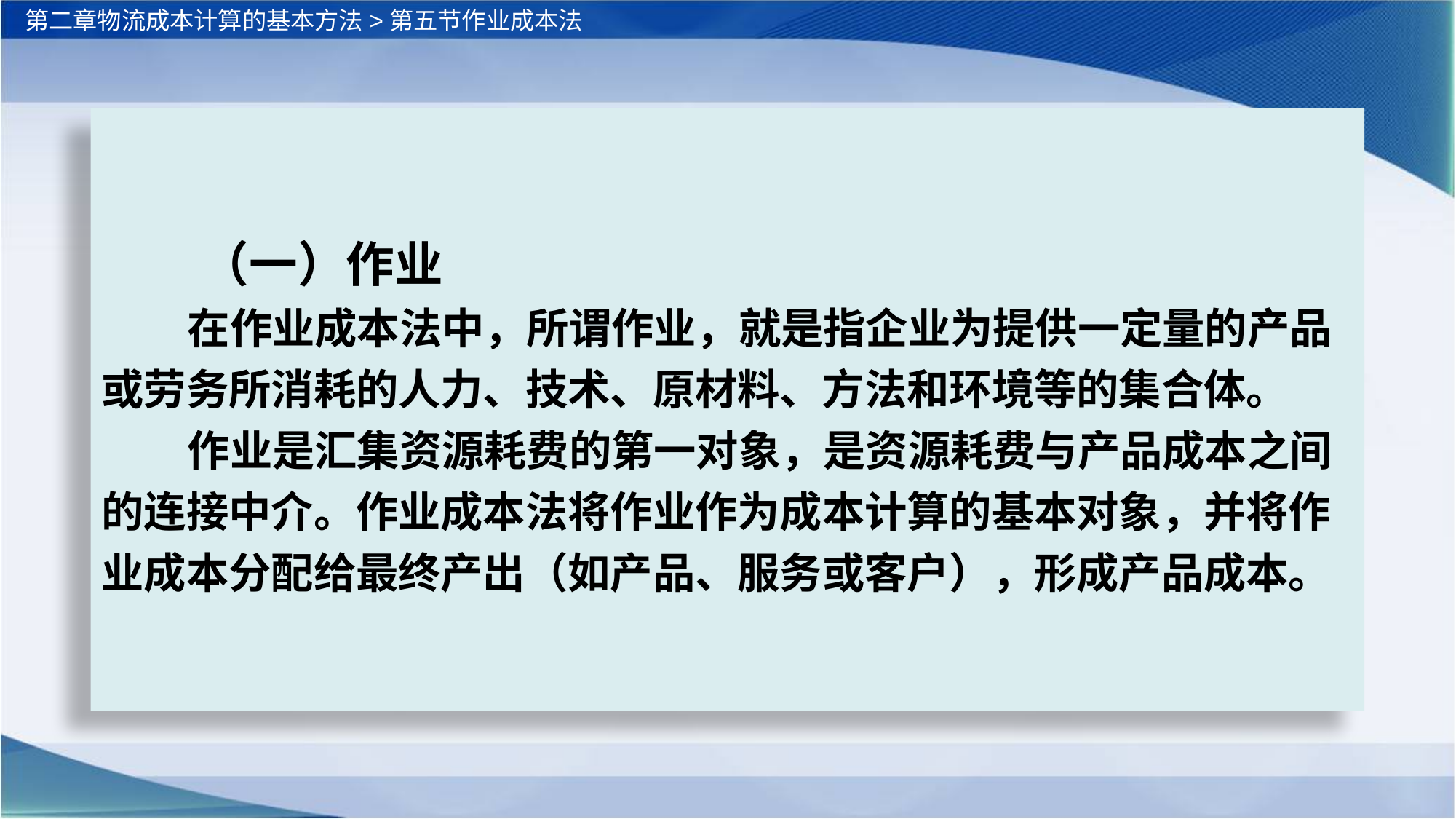

第二章物流成本计算的基本方法>第五节作业成本法
（一）作业
在作业成本法中，所谓作业，就是指企业为提供一定量的产品或劳务所消耗的人力、技术、原材料、方法和环境等的集合体。
作业是汇集资源耗费的第一对象，是资源耗费与产品成本之间的连接中介。作业成本法将作业作为成本计算的基本对象，并将作业成本分配给最终产出（如产品、服务或客户），形成产品成本。